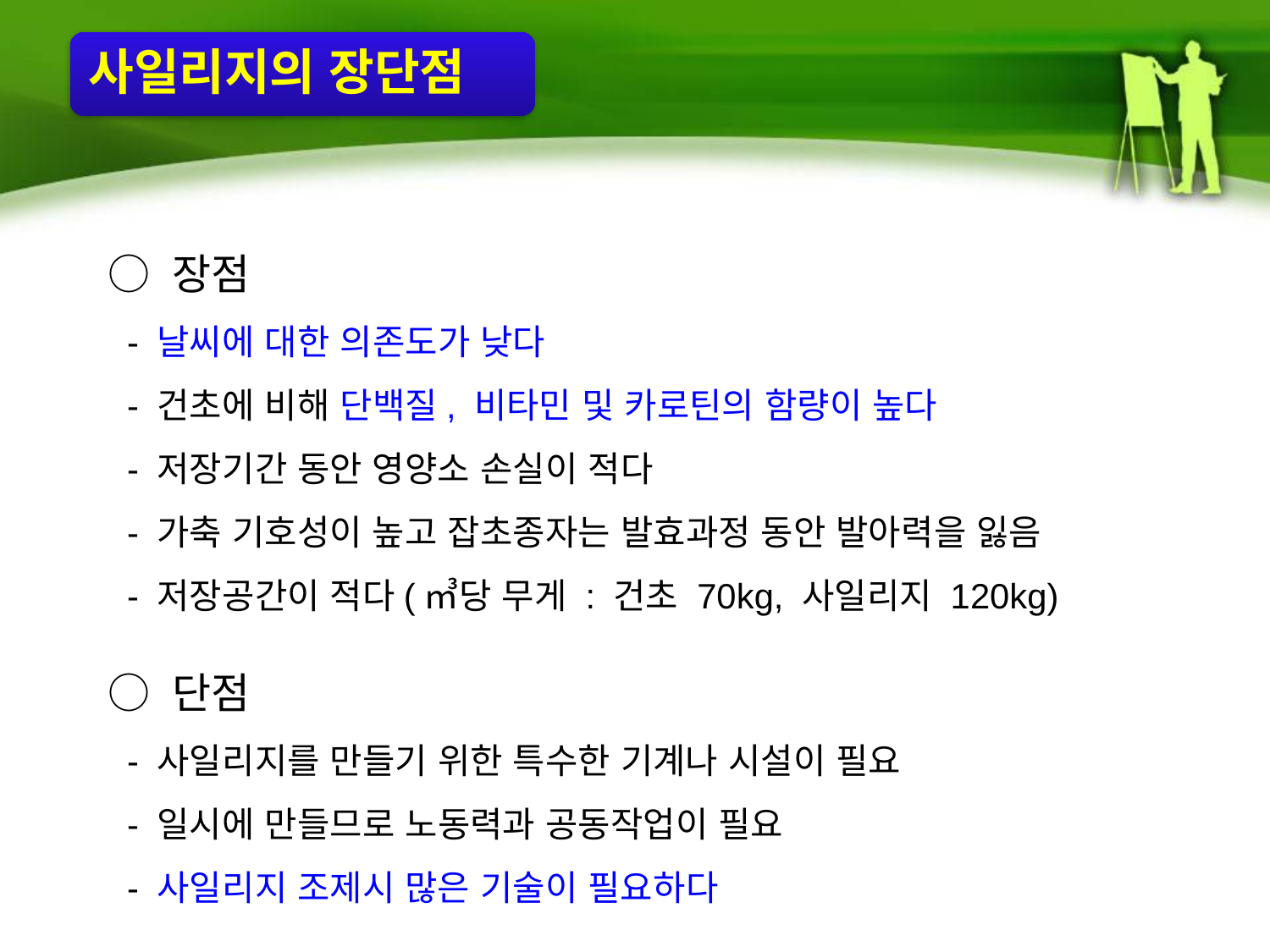

사일리지의 장단점
○ 장점
  - 날씨에 대한 의존도가 낮다
  - 건초에 비해 단백질, 비타민 및 카로틴의 함량이 높다
  - 저장기간 동안 영양소 손실이 적다
  - 가축 기호성이 높고 잡초종자는 발효과정 동안 발아력을 잃음
  - 저장공간이 적다(㎥당 무게 : 건초 70kg, 사일리지 120kg)

○ 단점
  - 사일리지를 만들기 위한 특수한 기계나 시설이 필요
  - 일시에 만들므로 노동력과 공동작업이 필요
  - 사일리지 조제시 많은 기술이 필요하다